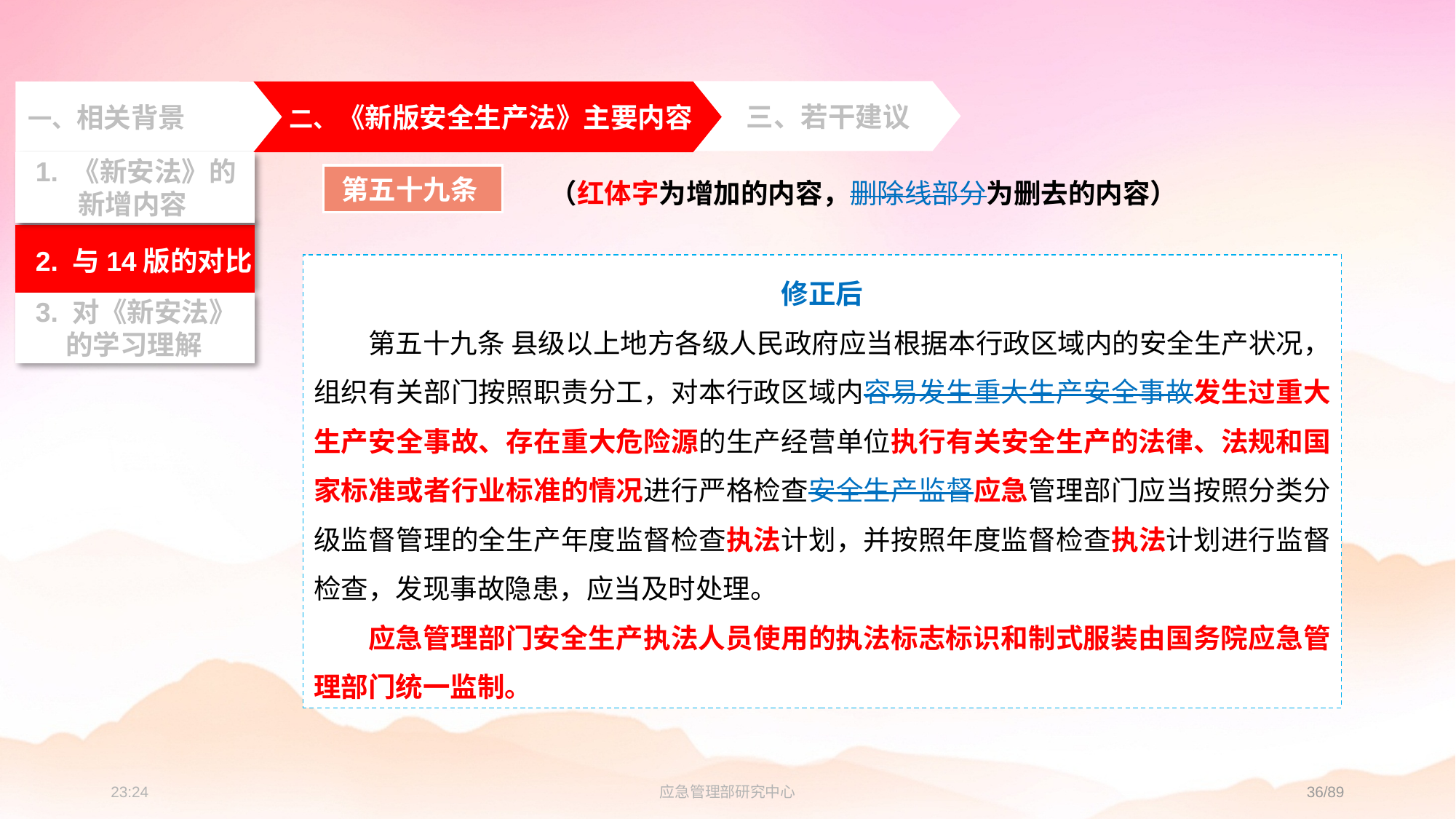

三、若干建议
一、相关背景
     二、《新版安全生产法》主要内容
 2. 与14版的对比
 3. 对《新安法》
     的学习理解
 1. 《新安法》的
       新增内容
第五十九条
（红体字为增加的内容，删除线部分为删去的内容）
修正后
第五十九条 县级以上地方各级人民政府应当根据本行政区域内的安全生产状况，组织有关部门按照职责分工，对本行政区域内容易发生重大生产安全事故发生过重大生产安全事故、存在重大危险源的生产经营单位执行有关安全生产的法律、法规和国家标准或者行业标准的情况进行严格检查安全生产监督应急管理部门应当按照分类分级监督管理的全生产年度监督检查执法计划，并按照年度监督检查执法计划进行监督检查，发现事故隐患，应当及时处理。
应急管理部门安全生产执法人员使用的执法标志标识和制式服装由国务院应急管理部门统一监制。
23:24
应急管理部研究中心
36/89